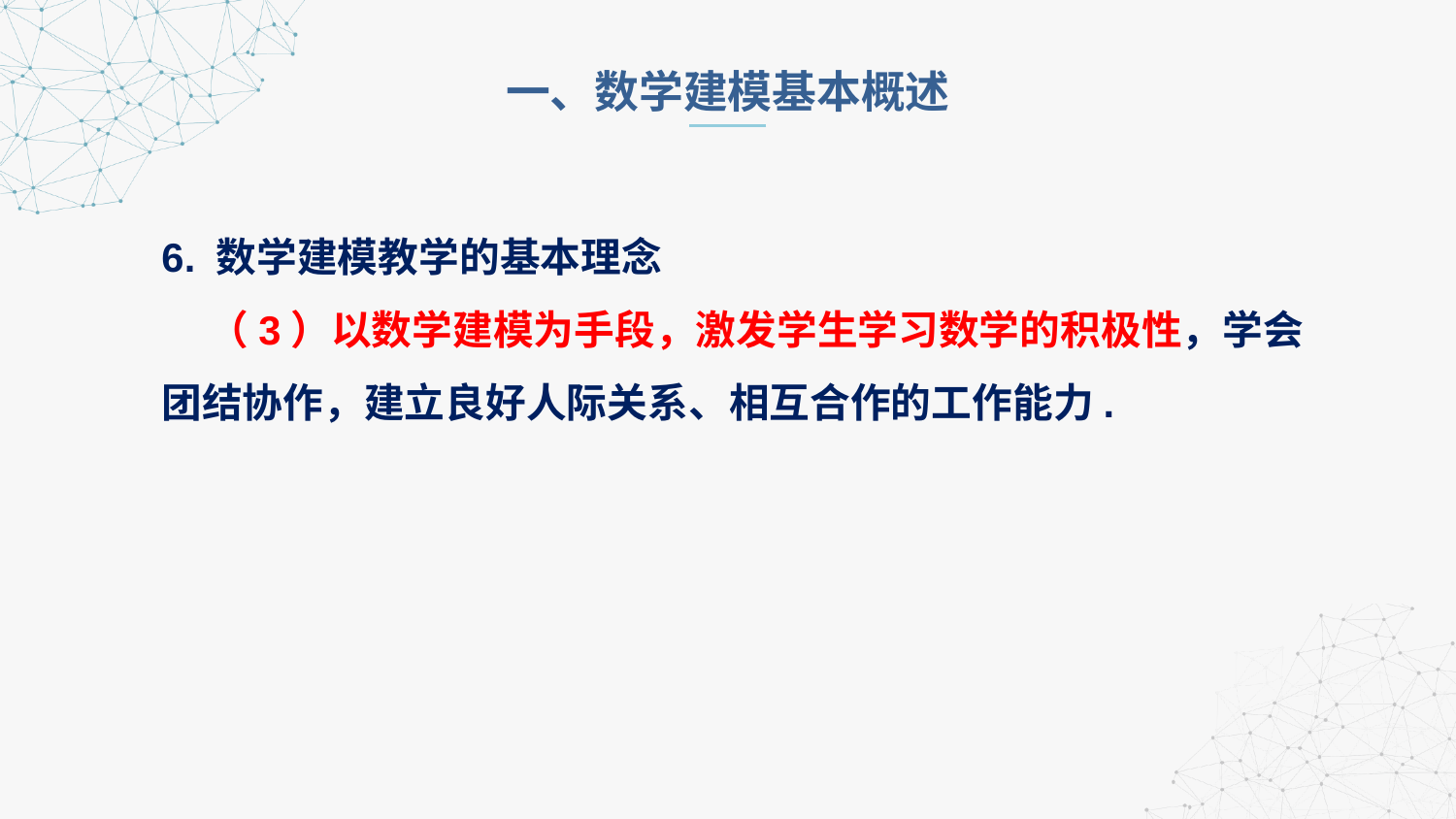

一、数学建模基本概述
6. 数学建模教学的基本理念
    （3）以数学建模为手段，激发学生学习数学的积极性，学会团结协作，建立良好人际关系、相互合作的工作能力.